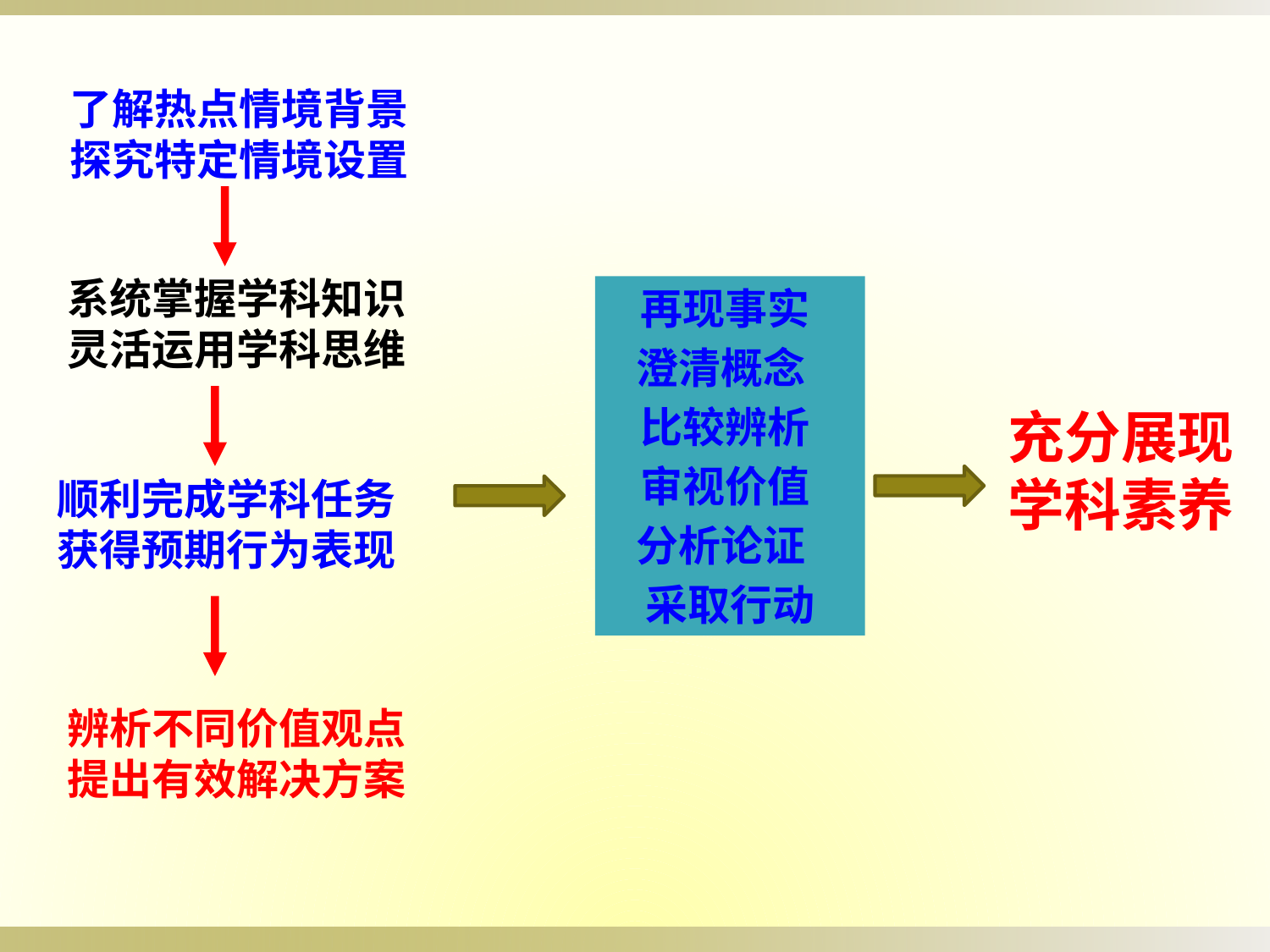

了解热点情境背景
探究特定情境设置

系统掌握学科知识
灵活运用学科思维
再现事实
澄清概念
比较辨析
审视价值
分析论证
采取行动

充分展现
学科素养
顺利完成学科任务
获得预期行为表现

辨析不同价值观点
提出有效解决方案